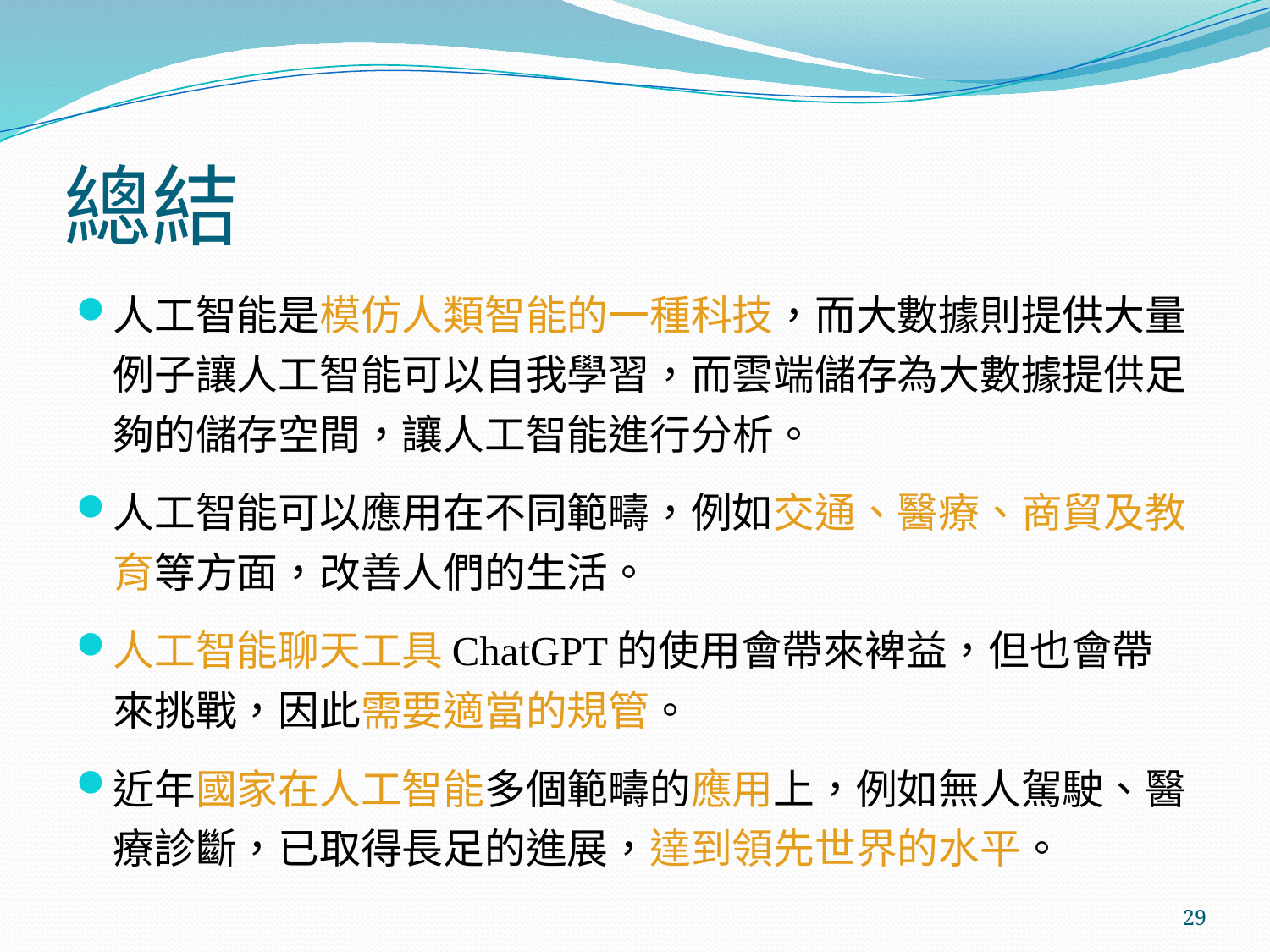

# 總結
人工智能是模仿人類智能的一種科技，而大數據則提供大量例子讓人工智能可以自我學習，而雲端儲存為大數據提供足夠的儲存空間，讓人工智能進行分析。
人工智能可以應用在不同範疇，例如交通、醫療、商貿及教育等方面，改善人們的生活。
人工智能聊天工具ChatGPT的使用會帶來裨益，但也會帶來挑戰，因此需要適當的規管。
近年國家在人工智能多個範疇的應用上，例如無人駕駛、醫療診斷，已取得長足的進展，達到領先世界的水平。

29